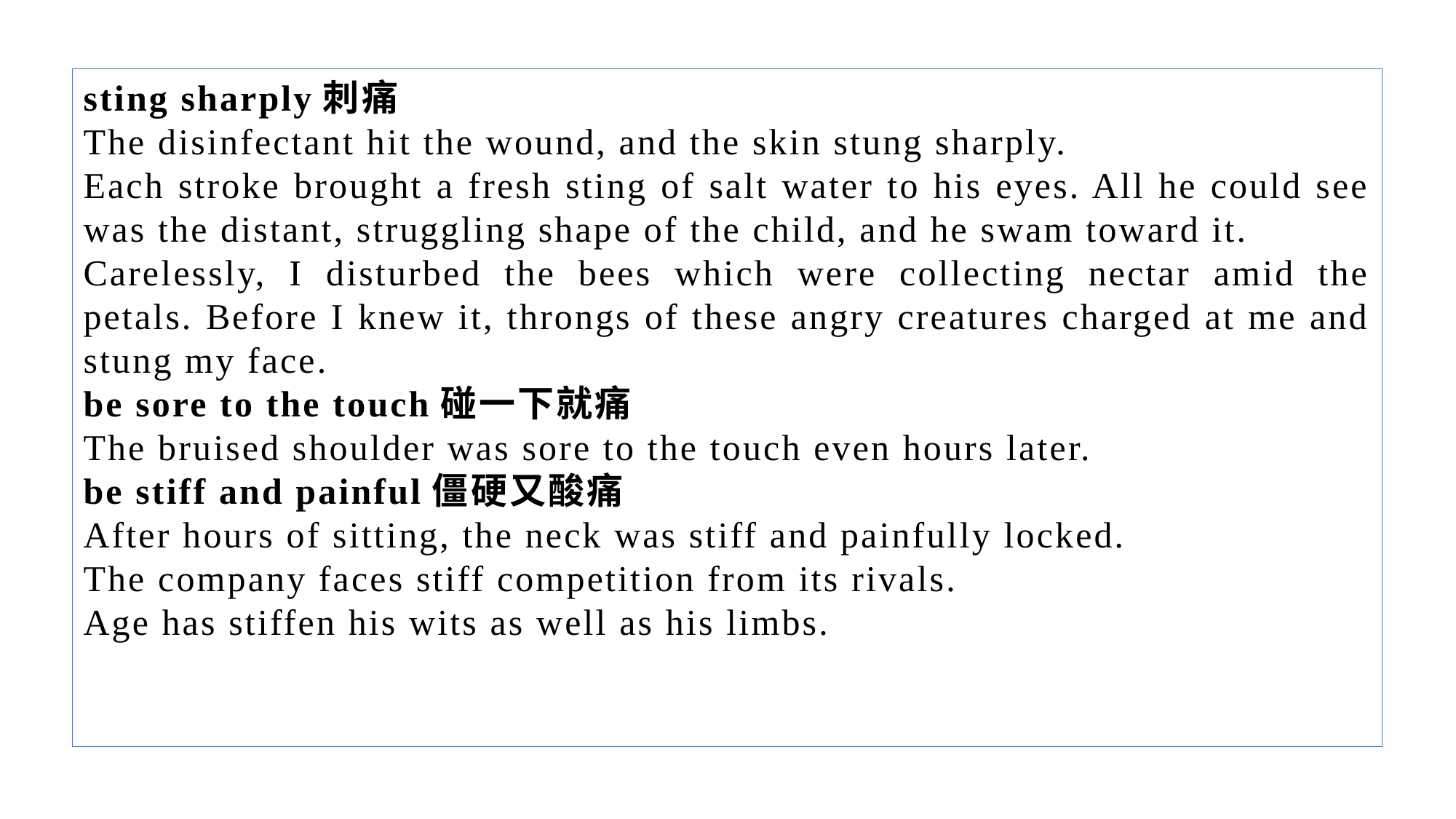

sting sharply刺痛
The disinfectant hit the wound, and the skin stung sharply.
Each stroke brought a fresh sting of salt water to his eyes. All he could see was the distant, struggling shape of the child, and he swam toward it.
Carelessly, I disturbed the bees which were collecting nectar amid the petals. Before I knew it, throngs of these angry creatures charged at me and stung my face.
be sore to the touch碰一下就痛
The bruised shoulder was sore to the touch even hours later.
be stiff and painful僵硬又酸痛
After hours of sitting, the neck was stiff and painfully locked.
The company faces stiff competition from its rivals.
Age has stiffen his wits as well as his limbs.